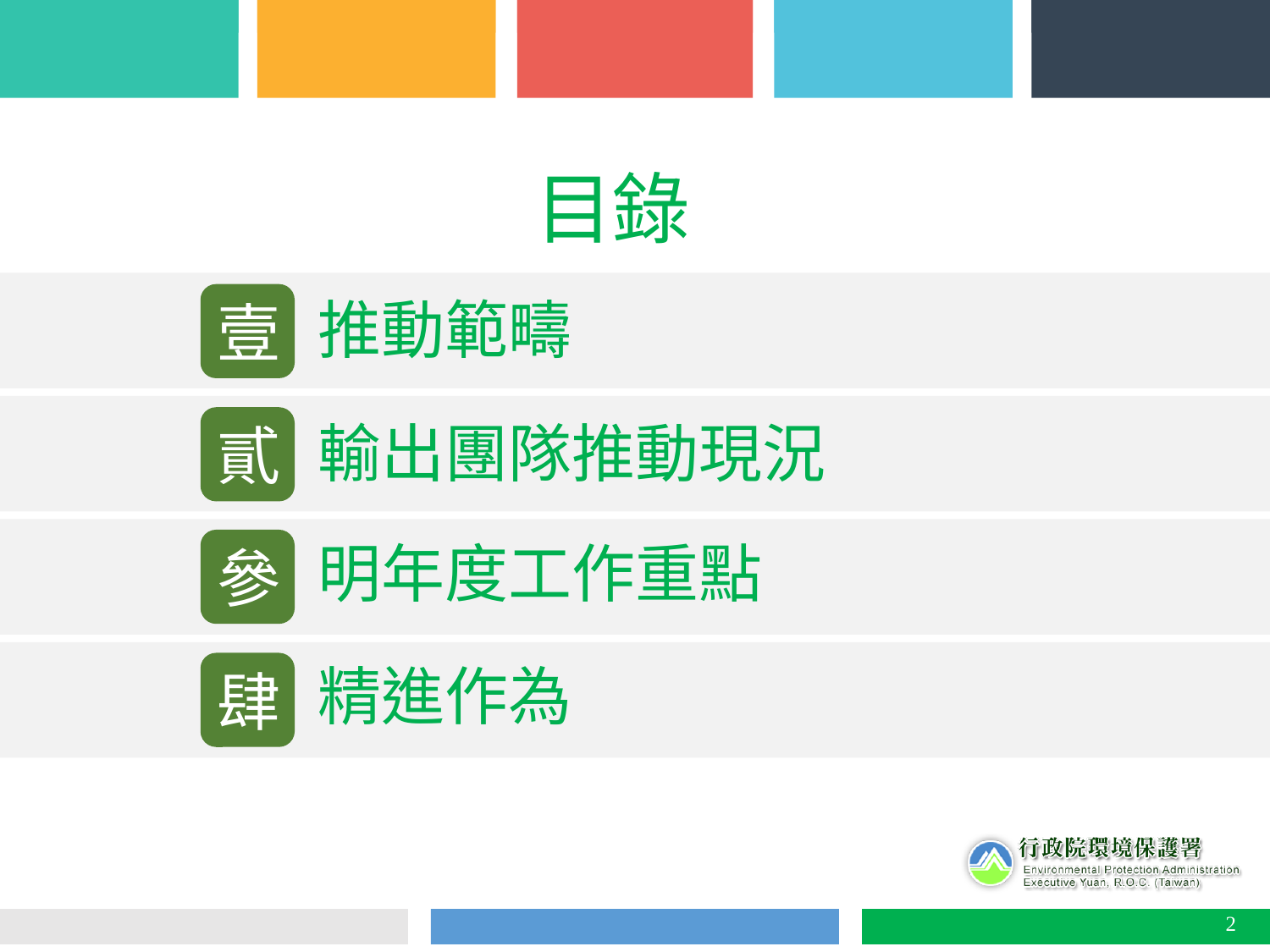

目錄

壹
推動範疇

貳
輸出團隊推動現況

參
明年度工作重點

肆
精進作為
2